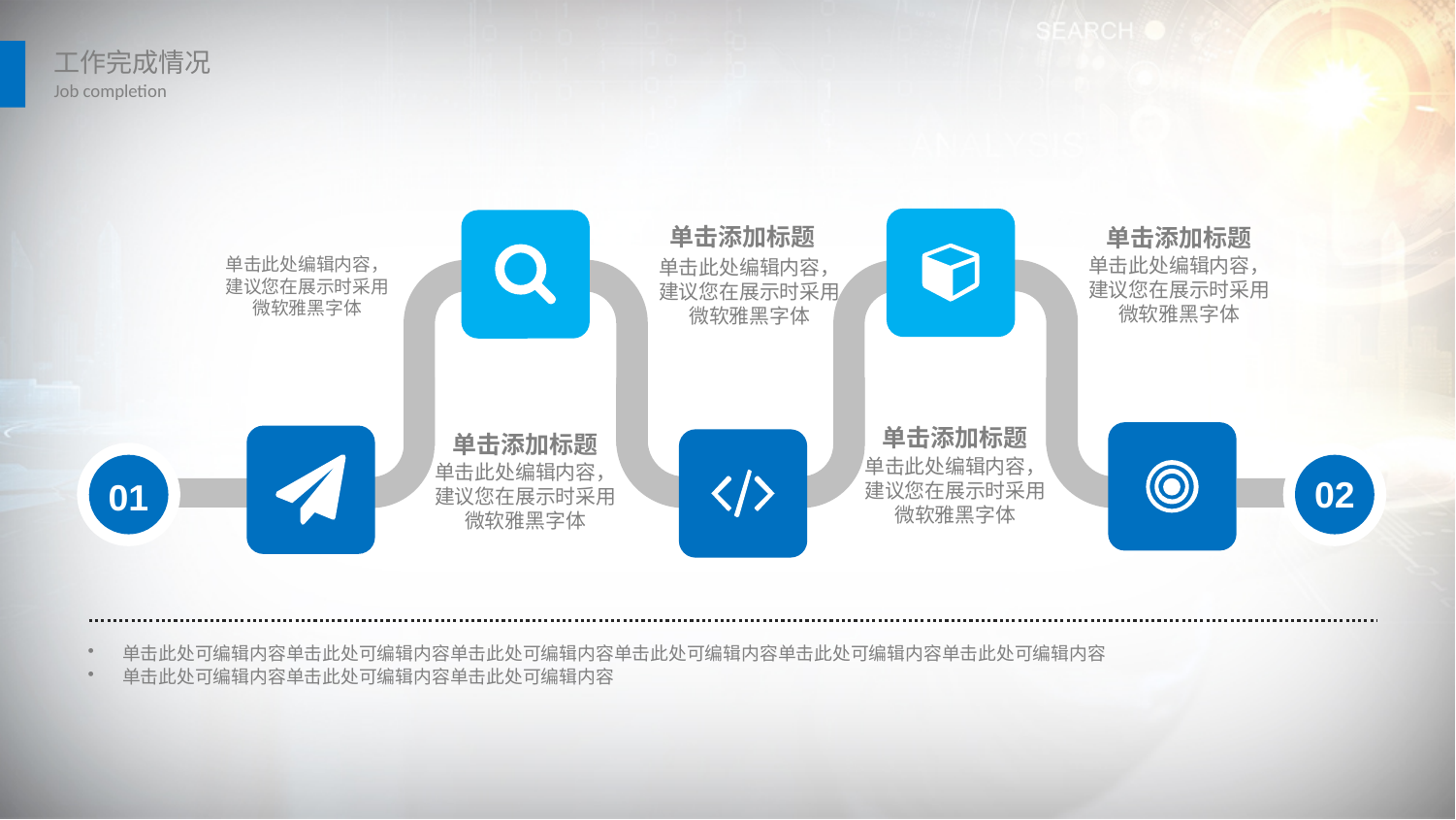

单击添加标题
单击添加标题

单击此处编辑内容，建议您在展示时采用微软雅黑字体
单击此处编辑内容，建议您在展示时采用微软雅黑字体
单击此处编辑内容，建议您在展示时采用微软雅黑字体

单击添加标题

单击添加标题

单击此处编辑内容，建议您在展示时采用微软雅黑字体

单击此处编辑内容，建议您在展示时采用微软雅黑字体

02
01

单击此处可编辑内容单击此处可编辑内容单击此处可编辑内容单击此处可编辑内容单击此处可编辑内容单击此处可编辑内容
单击此处可编辑内容单击此处可编辑内容单击此处可编辑内容